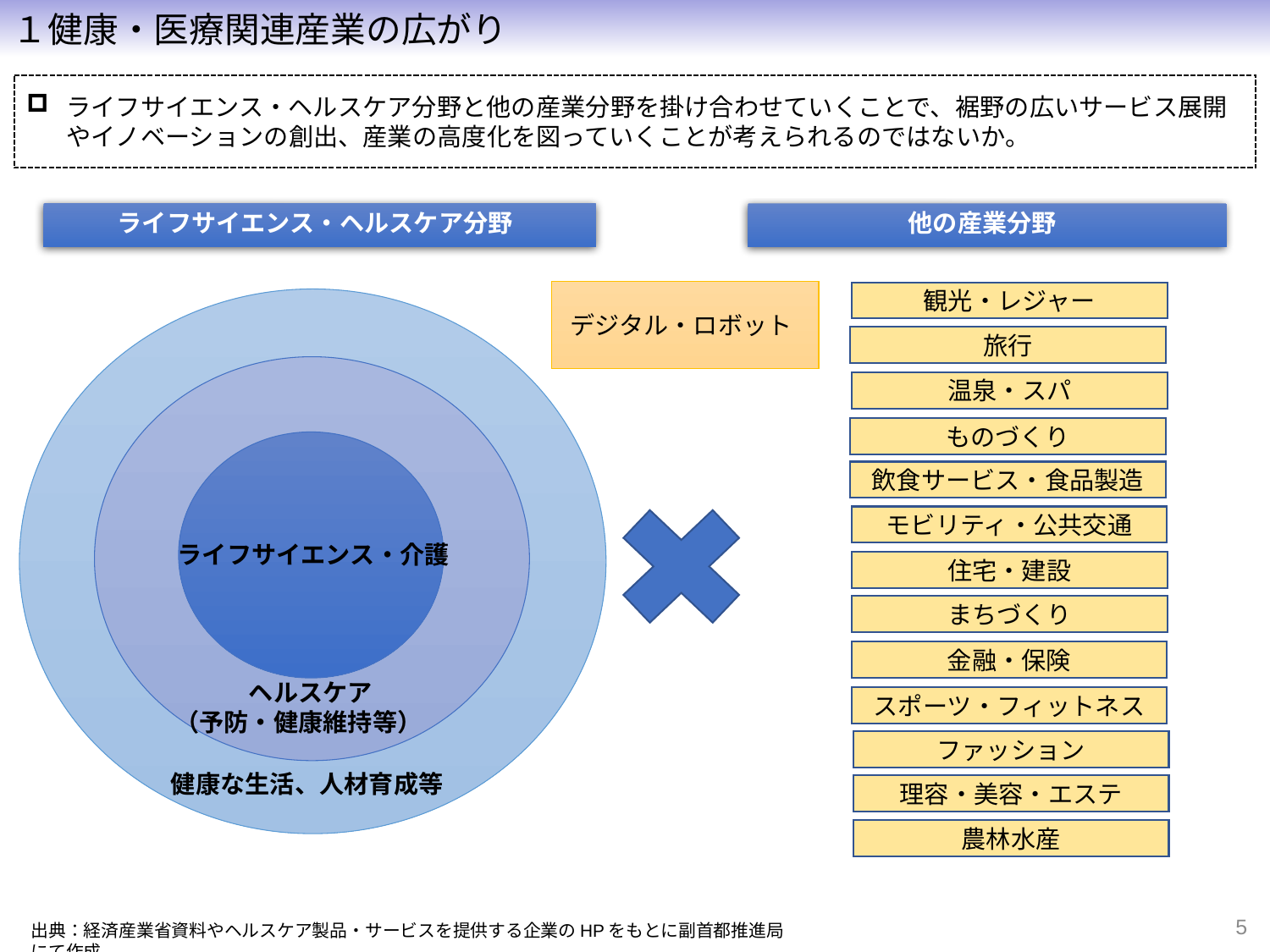

１健康・医療関連産業の広がり
ライフサイエンス・ヘルスケア分野と他の産業分野を掛け合わせていくことで、裾野の広いサービス展開やイノベーションの創出、産業の高度化を図っていくことが考えられるのではないか。
ライフサイエンス・ヘルスケア分野
他の産業分野
デジタル・ロボット
観光・レジャー

旅行

温泉・スパ
ものづくり

飲食サービス・食品製造

モビリティ・公共交通
ライフサイエンス・介護
住宅・建設
まちづくり
金融・保険
ヘルスケア
（予防・健康維持等）
スポーツ・フィットネス
ファッション
健康な生活、人材育成等
理容・美容・エステ
農林水産

5
出典：経済産業省資料やヘルスケア製品・サービスを提供する企業のHPをもとに副首都推進局にて作成